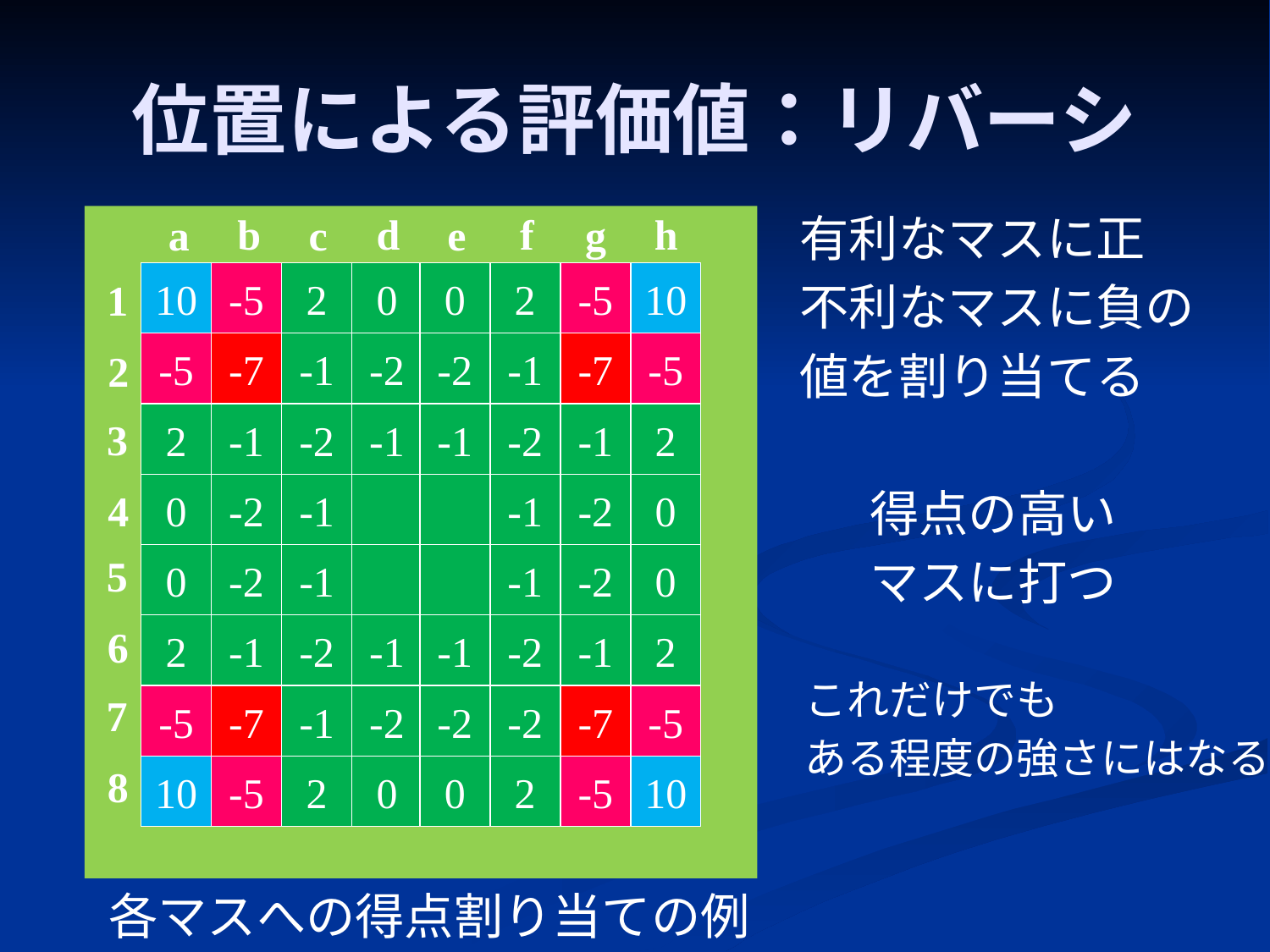

# 位置による評価値：リバーシ
有利なマスに正
不利なマスに負の
値を割り当てる
d
h
b
f
c
g
a
e

10
-5
2
0
0
2
-5
10
-5
-7
-1
-2
-2
-1
-7
-5
2
-1
-2
-1
-1
-2
-1
2
0
-2
-1

-1
-2
0
-2
-1

-1
-2
0
0
2
-1
-2
-1
-1
-2
-1
2
-5
-7
-1
-2
-2
-2
-7
-5
10
-5
2
0
0
2
-5
10
1
2
3
4
5
6
7
8
得点の高い
マスに打つ
これだけでも
ある程度の強さにはなる
各マスへの得点割り当ての例